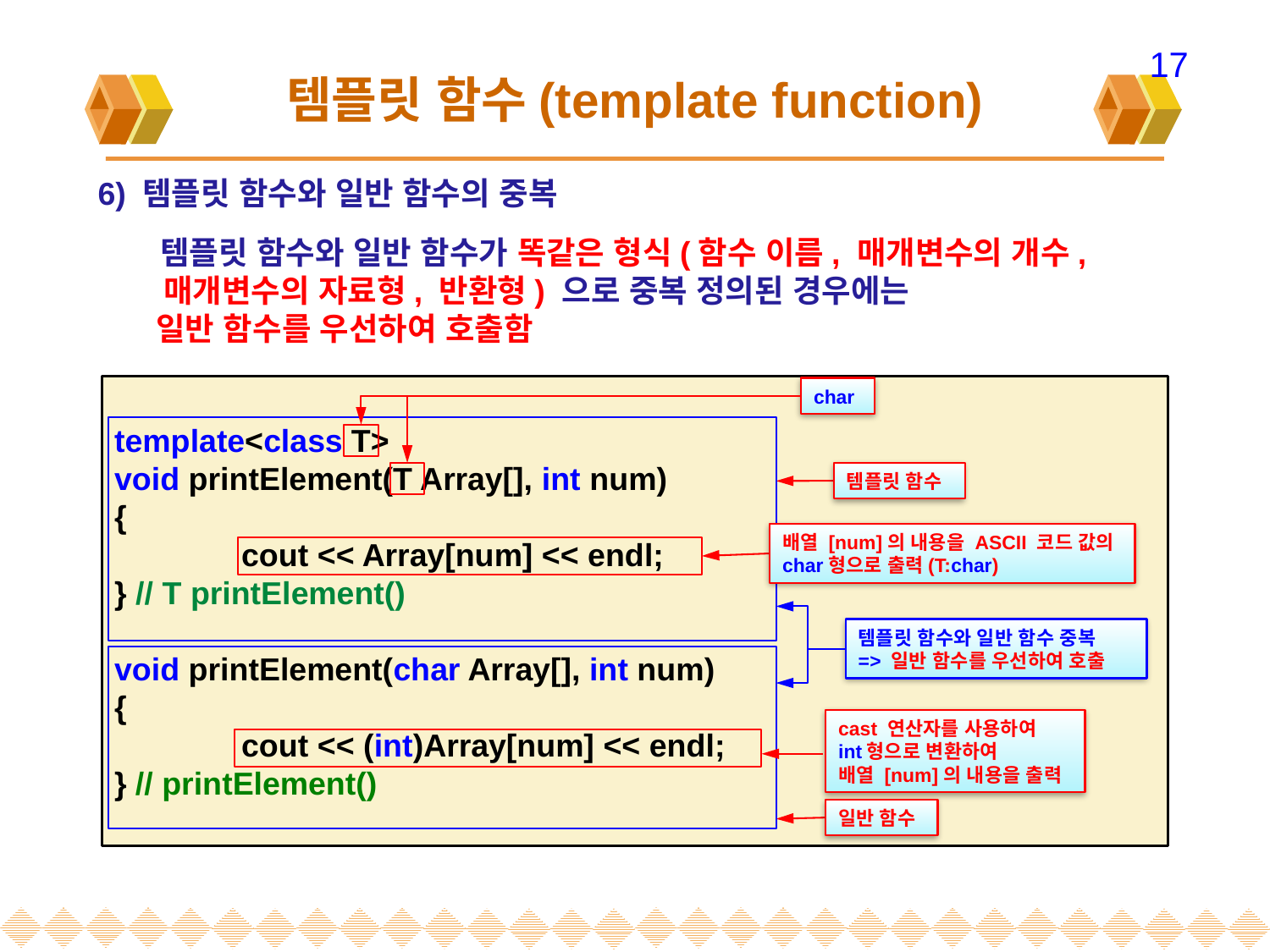

17
# 템플릿 함수(template function)
    6) 템플릿 함수와 일반 함수의 중복

 템플릿 함수와 일반 함수가 똑같은 형식(함수 이름, 매개변수의 개수,
 매개변수의 자료형, 반환형) 으로 중복 정의된 경우에는
 일반 함수를 우선하여 호출함
template<class T>
void printElement(T Array[], int num)
{
	cout << Array[num] << endl;
} // T printElement()

void printElement(char Array[], int num)
{
	cout << (int)Array[num] << endl;
} // printElement()
char

템플릿 함수

배열 [num]의 내용을 ASCII 코드 값의
char형으로 출력(T:char)

템플릿 함수와 일반 함수 중복
=> 일반 함수를 우선하여 호출

cast 연산자를 사용하여
int형으로 변환하여
배열 [num]의 내용을 출력

일반 함수